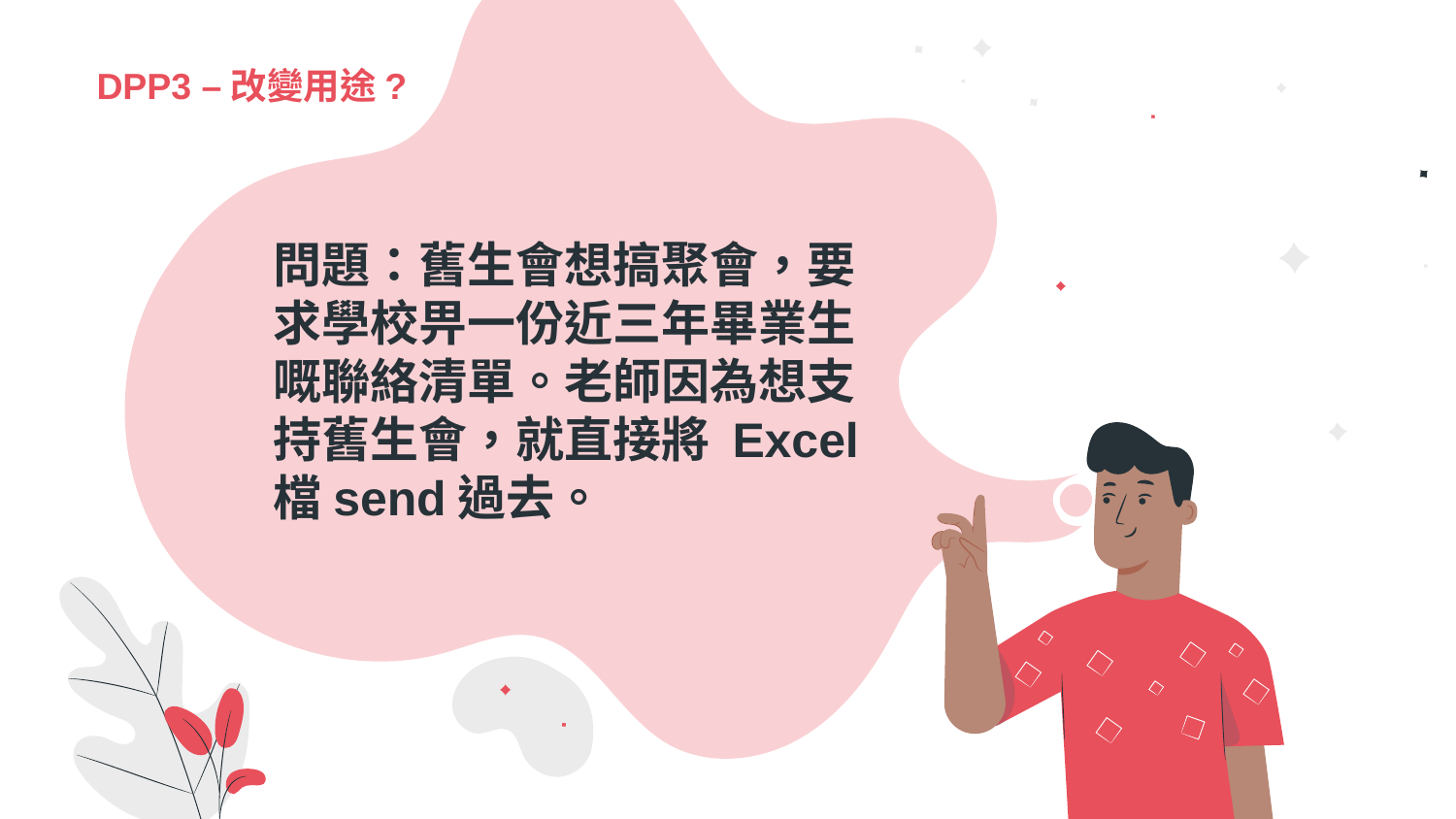

# DPP3 –改變用途?
問題：舊生會想搞聚會，要求學校畀一份近三年畢業生嘅聯絡清單。老師因為想支持舊生會，就直接將 Excel 檔send過去。